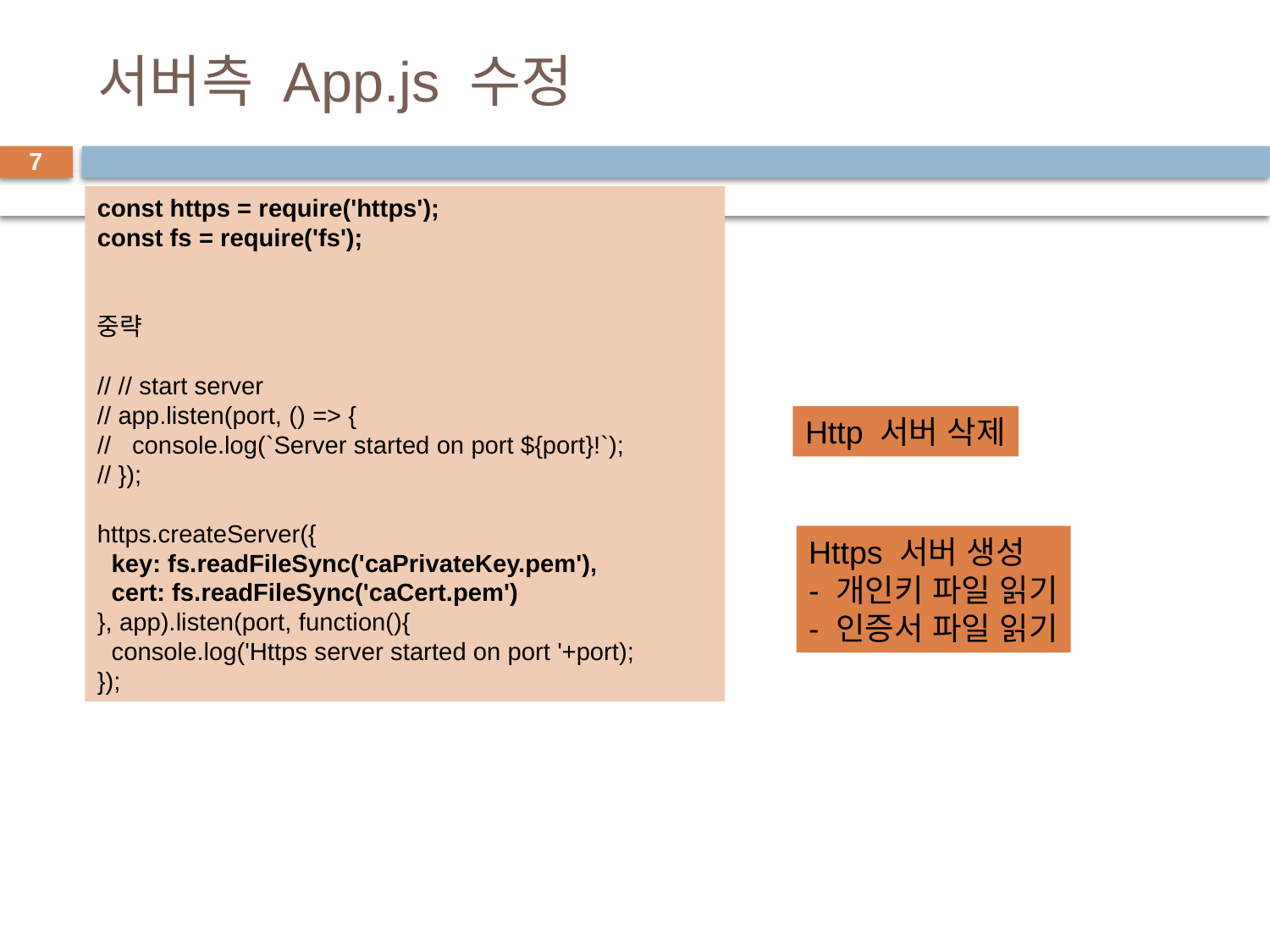

# 서버측 App.js 수정
7
const https = require('https');
const fs = require('fs');

중략

// // start server
// app.listen(port, () => {
//   console.log(`Server started on port ${port}!`);
// });

https.createServer({
  key: fs.readFileSync('caPrivateKey.pem'),
  cert: fs.readFileSync('caCert.pem')
}, app).listen(port, function(){
  console.log('Https server started on port '+port);
});
Http 서버 삭제
Https 서버 생성
- 개인키 파일 읽기
- 인증서 파일 읽기